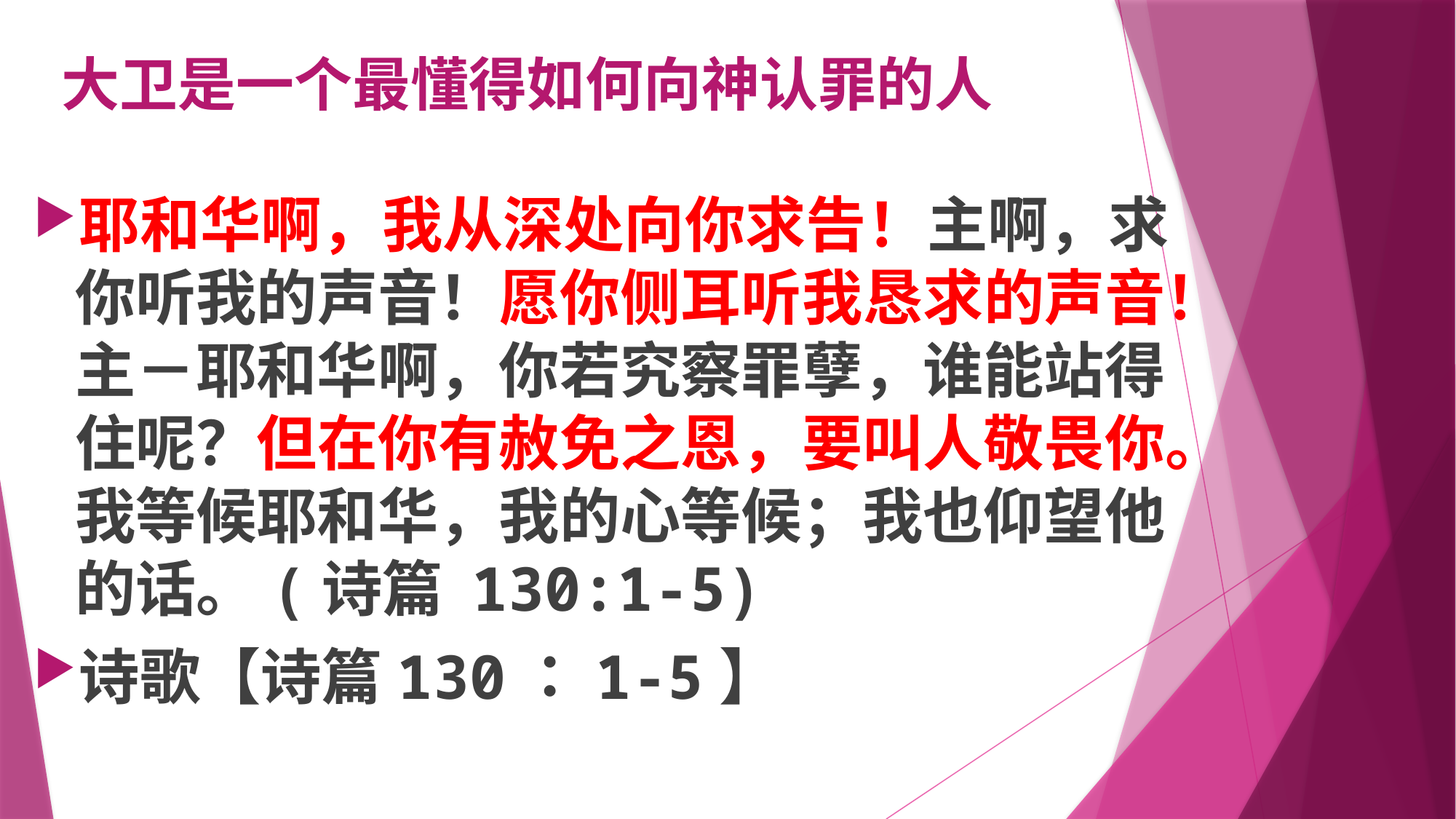

# 大卫是一个最懂得如何向神认罪的人
耶和华啊，我从深处向你求告！主啊，求你听我的声音！愿你侧耳听我恳求的声音！主－耶和华啊，你若究察罪孽，谁能站得住呢？但在你有赦免之恩，要叫人敬畏你。我等候耶和华，我的心等候；我也仰望他的话。(诗篇 130:1-5)
诗歌【诗篇130：1-5】